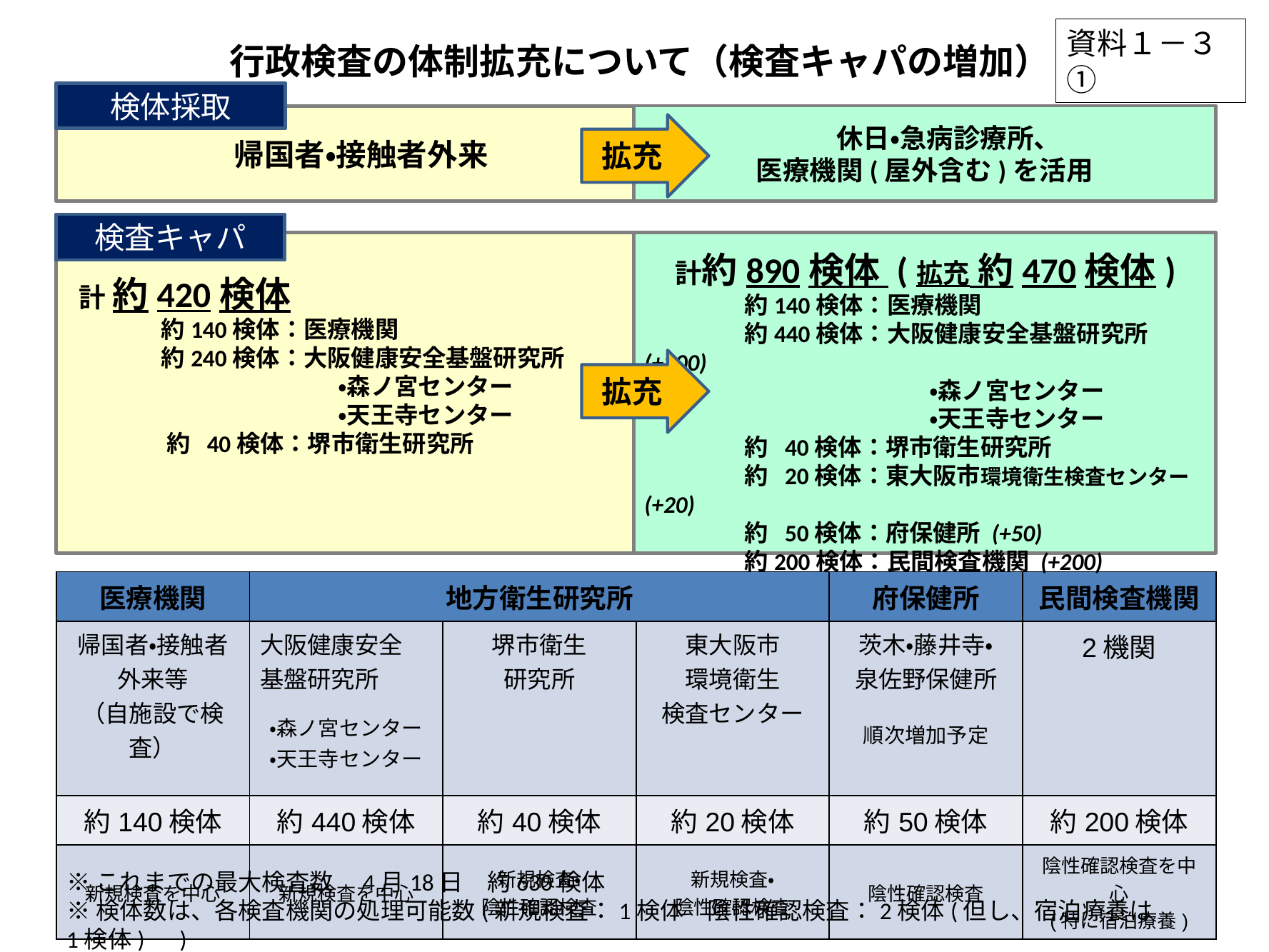

資料１－３①
行政検査の体制拡充について（検査キャパの増加）
検体採取
　　休日・急病診療所、
医療機関(屋外含む)を活用
   帰国者・接触者外来
拡充
検査キャパ

 計 約420検体
　　　　約140検体：医療機関
　　　　約240検体：大阪健康安全基盤研究所
　　　　　　　　　　  　・森ノ宮センター
　　　　　　　　　　  　・天王寺センター
　　　　 約  40検体：堺市衛生研究所

　計約890検体 (拡充 約470検体)
　　　　 約140検体：医療機関
　　　　 約440検体：大阪健康安全基盤研究所(+200)
　　　　　　　　　　　　・森ノ宮センター
　　　　　　　　　　　　・天王寺センター
　　　　 約  40検体：堺市衛生研究所
　　　　 約  20検体：東大阪市環境衛生検査センター(+20)
　　　　 約  50検体：府保健所 (+50)
　　　　 約200検体：民間検査機関 (+200)
拡充
| 医療機関 | 地方衛生研究所 |  |  | 府保健所 | 民間検査機関 |
| --- | --- | --- | --- | --- | --- |
| 帰国者・接触者 外来等 （自施設で検査） | 大阪健康安全 基盤研究所 ・森ノ宮センター ・天王寺センター | 堺市衛生 研究所 | 東大阪市 環境衛生 検査センター | 茨木・藤井寺・ 泉佐野保健所 順次増加予定 | 2機関 |
| 約140検体 | 約440検体 | 約40検体 | 約20検体 | 約50検体 | 約200検体 |
| 新規検査を中心 | 新規検査を中心 | 新規検査・ 陰性確認検査 | 新規検査・ 陰性確認検査 | 陰性確認検査 | 陰性確認検査を中心 (特に宿泊療養) |
※これまでの最大検査数　4月18日　約630検体
※検体数は、各検査機関の処理可能数(新規検査：1検体　陰性確認検査：2検体(但し、宿泊療養は1検体)　)